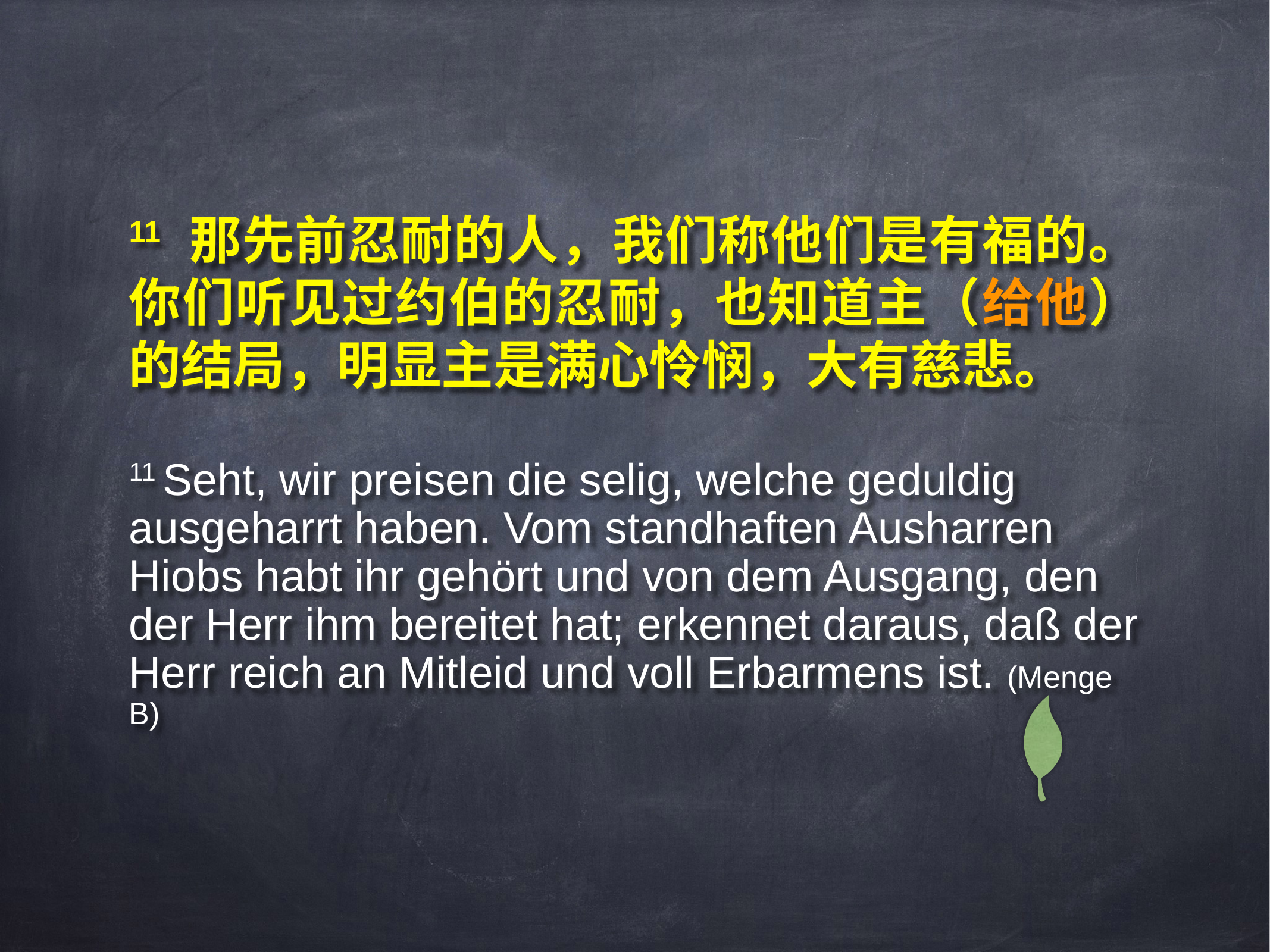

# 11 那先前忍耐的人，我们称他们是有福的。你们听见过约伯的忍耐，也知道主（给他）的结局，明显主是满心怜悯，大有慈悲。

11 Seht, wir preisen die selig, welche geduldig ausgeharrt haben. Vom standhaften Ausharren Hiobs habt ihr gehört und von dem Ausgang, den der Herr ihm bereitet hat; erkennet daraus, daß der Herr reich an Mitleid und voll Erbarmens ist. (Menge B)